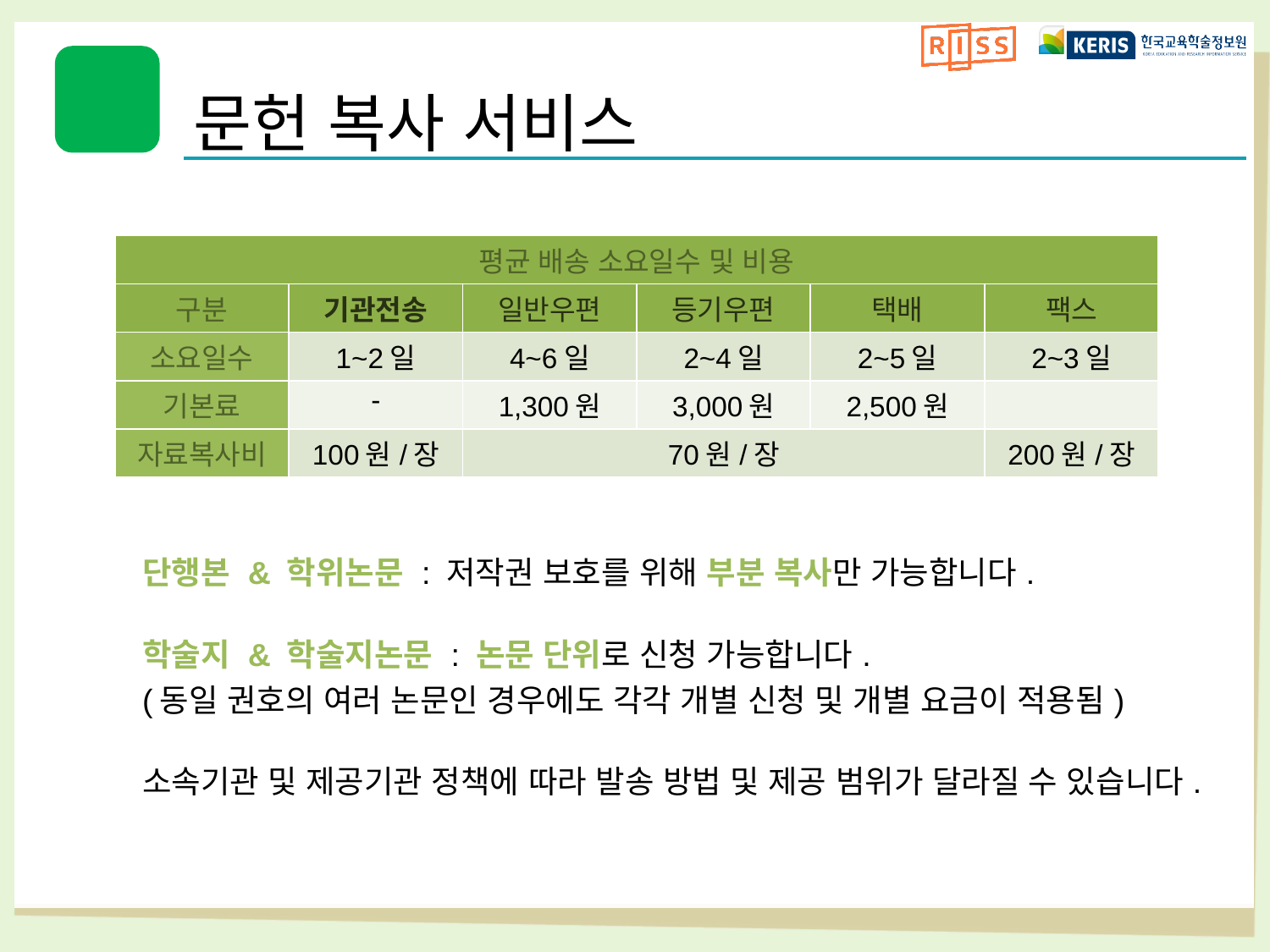

# 문헌 복사 서비스
| 평균 배송 소요일수 및 비용 |  |  |  |  |  |
| --- | --- | --- | --- | --- | --- |
| 구분 | 기관전송 | 일반우편 | 등기우편 | 택배 | 팩스 |
| 소요일수 | 1~2일 | 4~6일 | 2~4일 | 2~5일 | 2~3일 |
| 기본료 | - | 1,300원 | 3,000원 | 2,500원 |  |
| 자료복사비 | 100원/장 | 70원/장 |  |  | 200원/장 |
단행본 & 학위논문 : 저작권 보호를 위해 부분 복사만 가능합니다.

학술지 & 학술지논문 : 논문 단위로 신청 가능합니다.
(동일 권호의 여러 논문인 경우에도 각각 개별 신청 및 개별 요금이 적용됨)

소속기관 및 제공기관 정책에 따라 발송 방법 및 제공 범위가 달라질 수 있습니다.